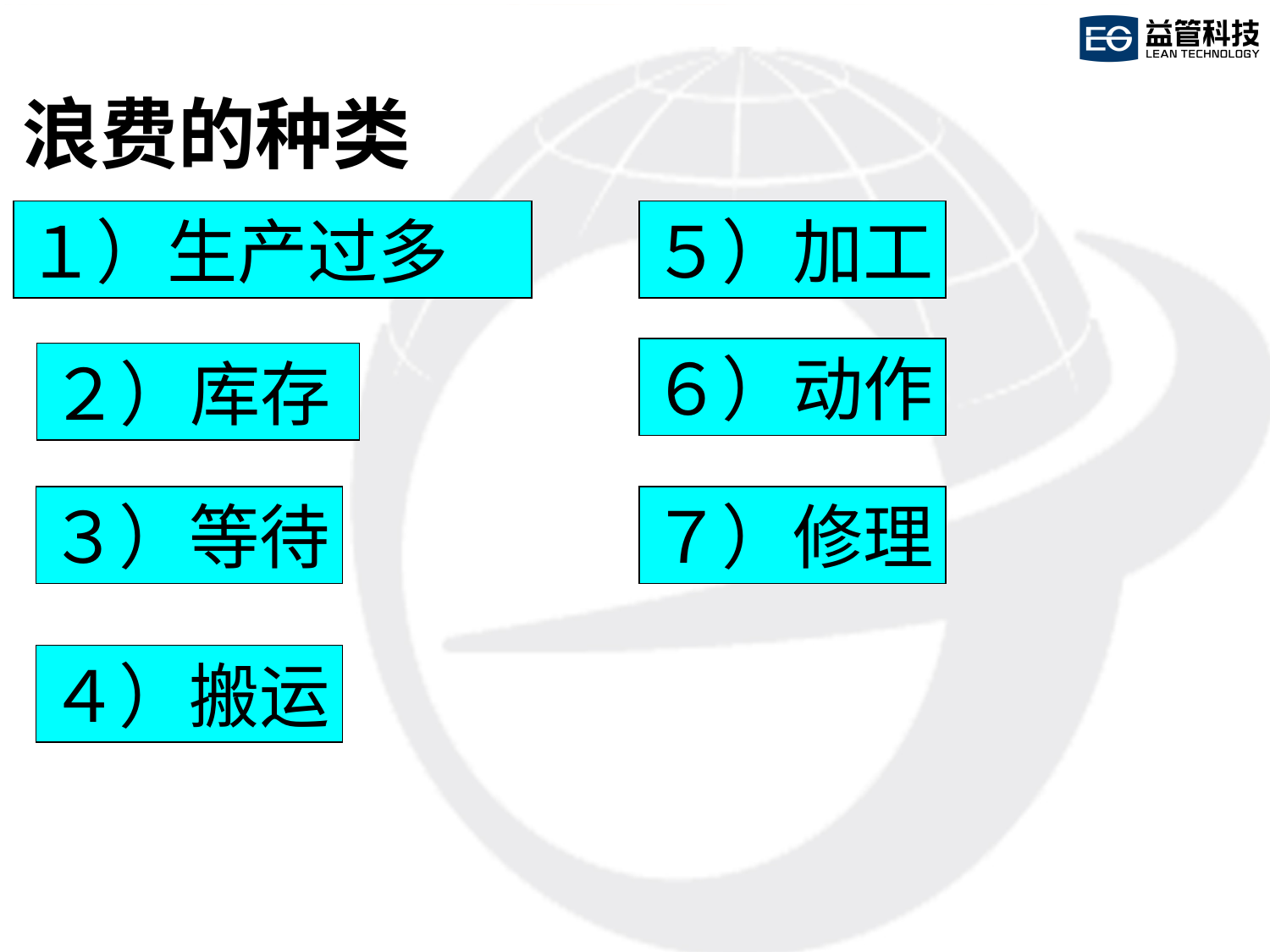

# 浪费的种类
１）生产过多
５）加工

６）动作
２）库存
３）等待
７）修理
４）搬运